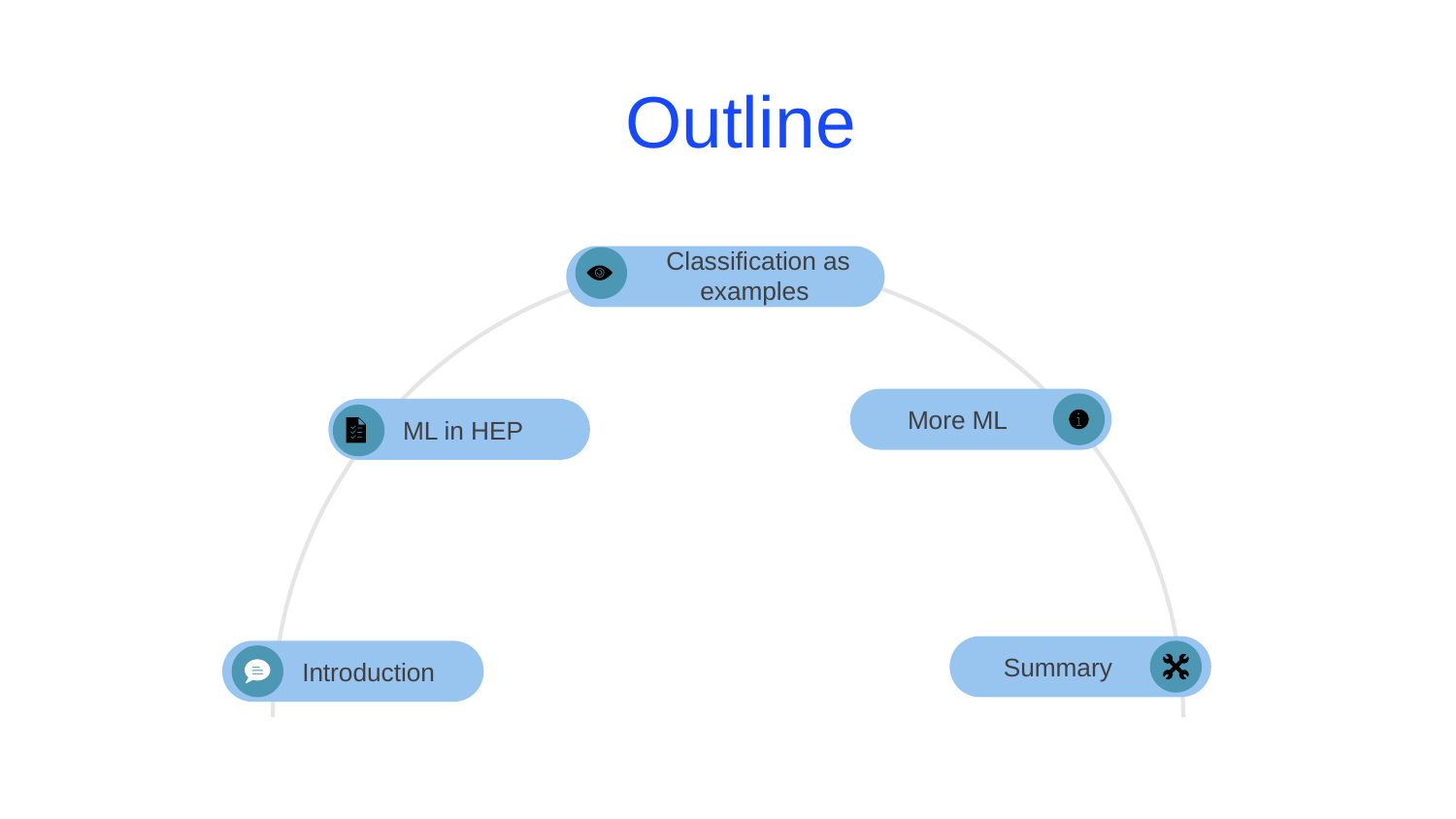

Outline
Classification as examples

More ML

ML in HEP

Summary

Introduction

2024/8/21-24
第五届高能物理计算暑期学校 （2024）
3